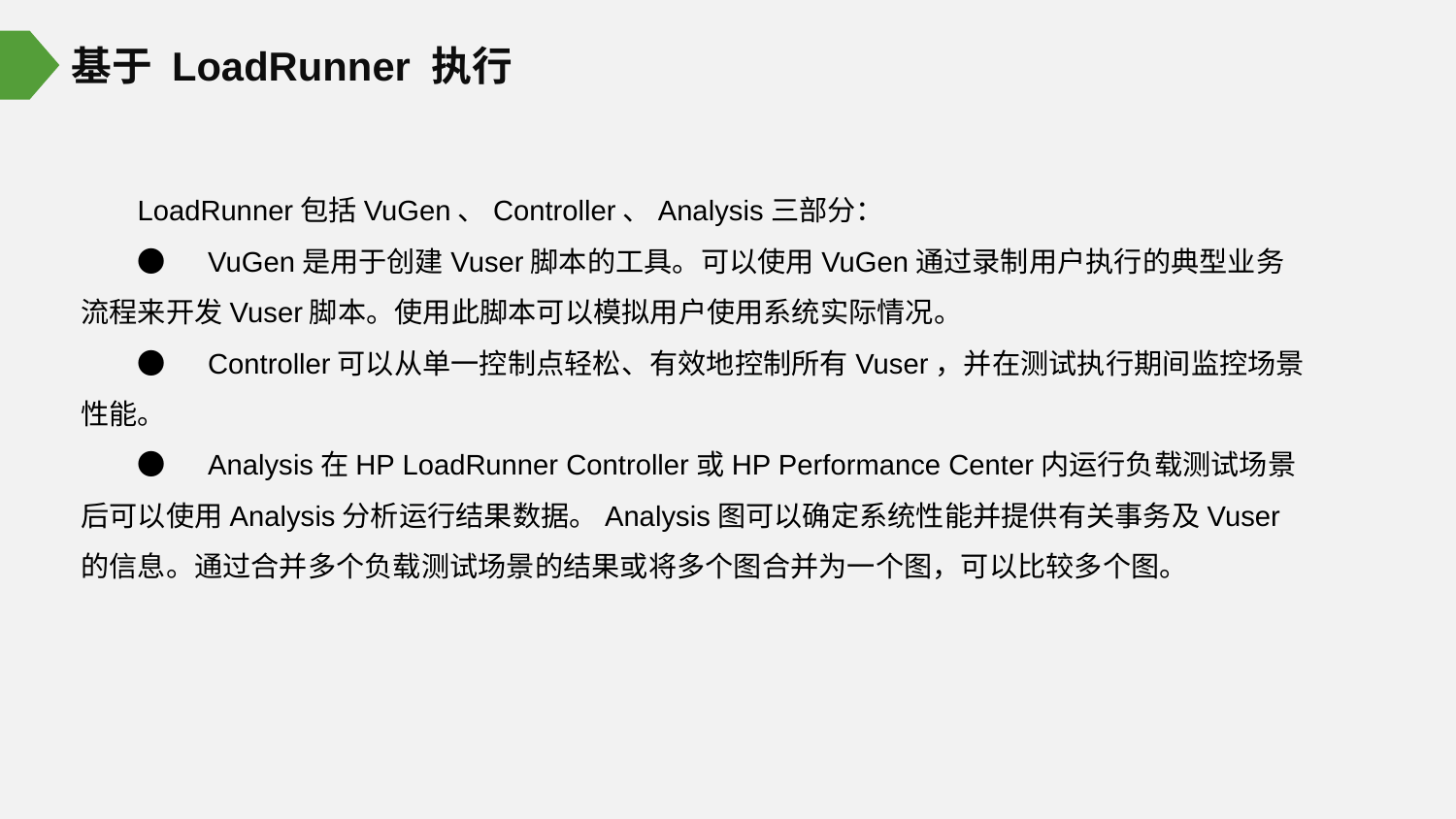

基于 LoadRunner 执行
LoadRunner包括VuGen、Controller、Analysis三部分：
●　VuGen是用于创建Vuser脚本的工具。可以使用VuGen通过录制用户执行的典型业务流程来开发Vuser脚本。使用此脚本可以模拟用户使用系统实际情况。
●　Controller可以从单一控制点轻松、有效地控制所有Vuser，并在测试执行期间监控场景性能。
●　Analysis在HP LoadRunner Controller或HP Performance Center内运行负载测试场景后可以使用Analysis分析运行结果数据。Analysis图可以确定系统性能并提供有关事务及Vuser的信息。通过合并多个负载测试场景的结果或将多个图合并为一个图，可以比较多个图。